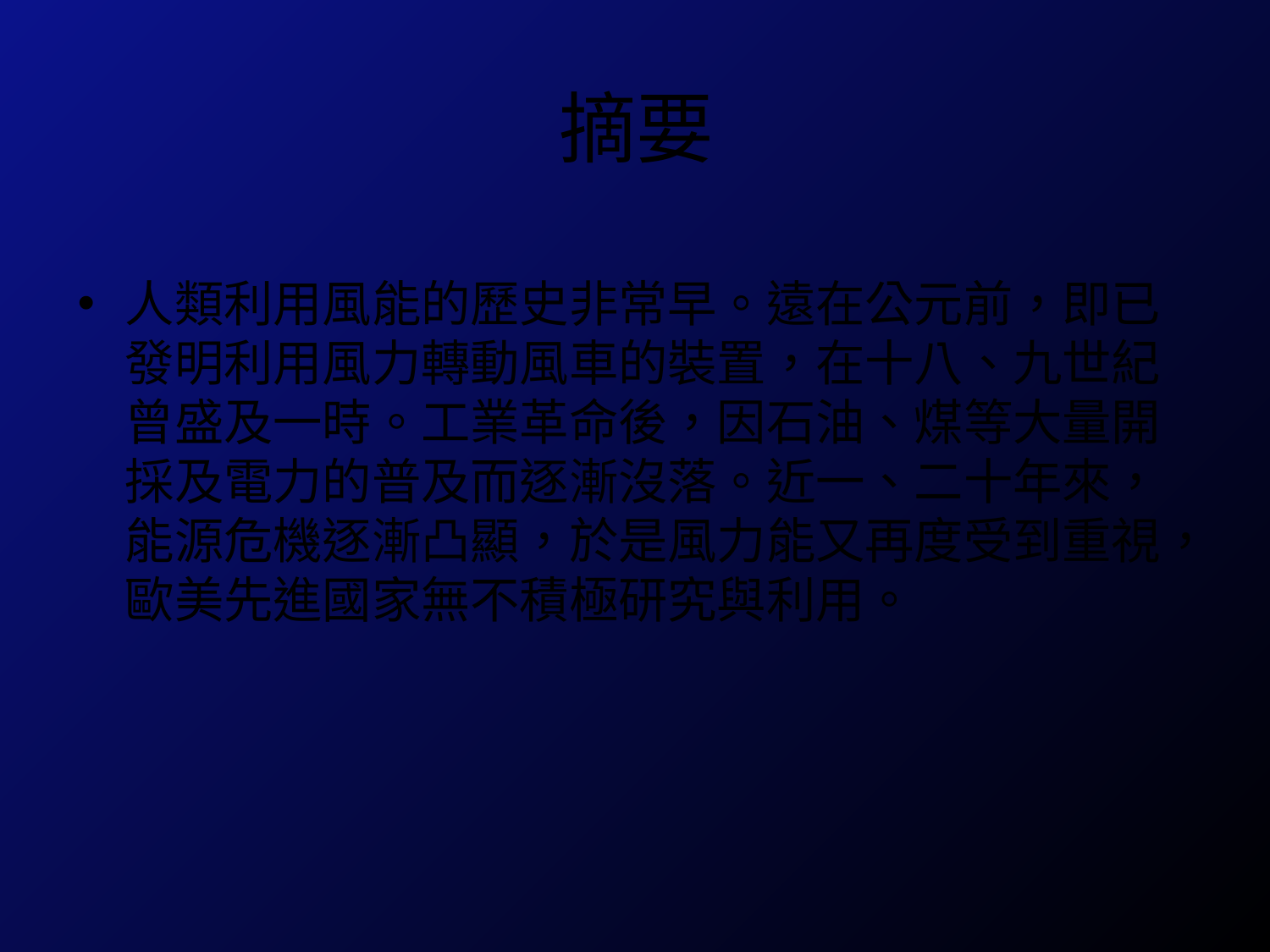

# 摘要
人類利用風能的歷史非常早。遠在公元前，即已發明利用風力轉動風車的裝置，在十八、九世紀曾盛及一時。工業革命後，因石油、煤等大量開採及電力的普及而逐漸沒落。近一、二十年來，能源危機逐漸凸顯，於是風力能又再度受到重視，歐美先進國家無不積極研究與利用。